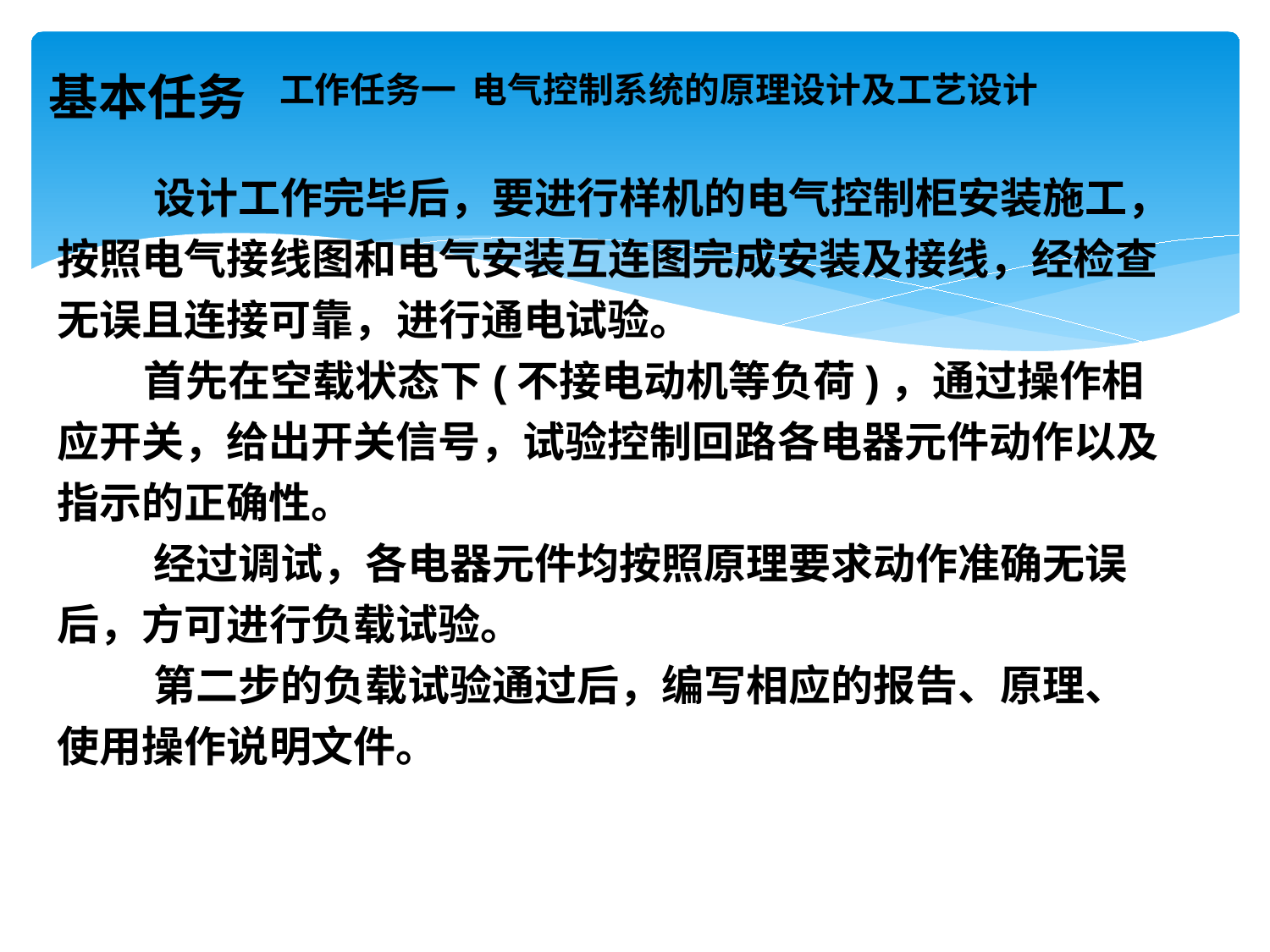

# 工作任务一  电气控制系统的原理设计及工艺设计
基本任务
         设计工作完毕后，要进行样机的电气控制柜安装施工，按照电气接线图和电气安装互连图完成安装及接线，经检查无误且连接可靠，进行通电试验。
        首先在空载状态下(不接电动机等负荷)，通过操作相应开关，给出开关信号，试验控制回路各电器元件动作以及指示的正确性。
         经过调试，各电器元件均按照原理要求动作准确无误后，方可进行负载试验。
         第二步的负载试验通过后，编写相应的报告、原理、使用操作说明文件。